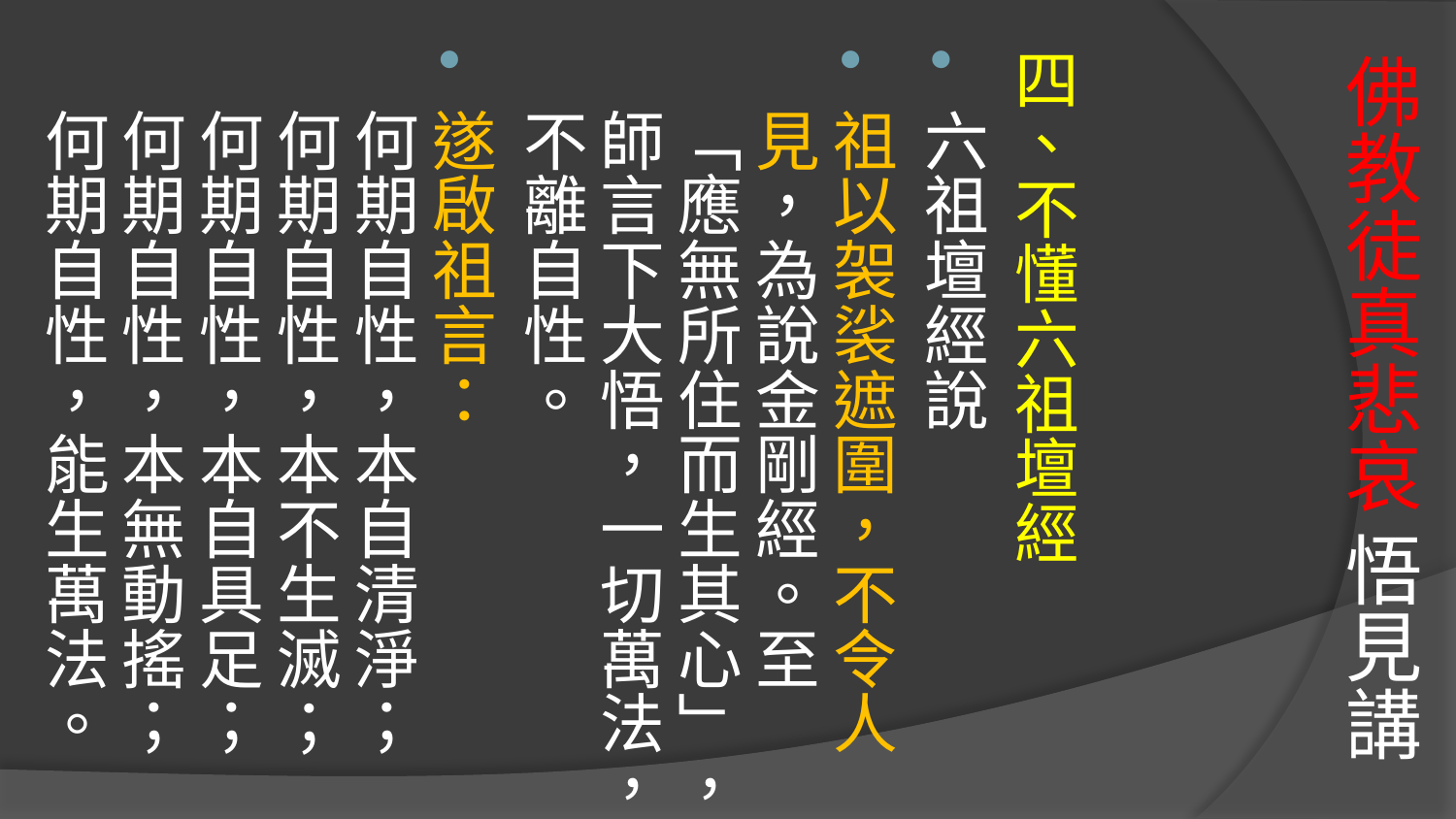

# 佛教徒真悲哀 悟見講
四、不懂六祖壇經
六祖壇經說
祖以袈裟遮圍，不令人見，為說金剛經。至「應無所住而生其心」，師言下大悟，一切萬法，不離自性。
遂啟祖言： 
何期自性，本自清淨； 
何期自性，本不生滅； 
何期自性，本自具足； 
何期自性，本無動搖； 
何期自性，能生萬法。